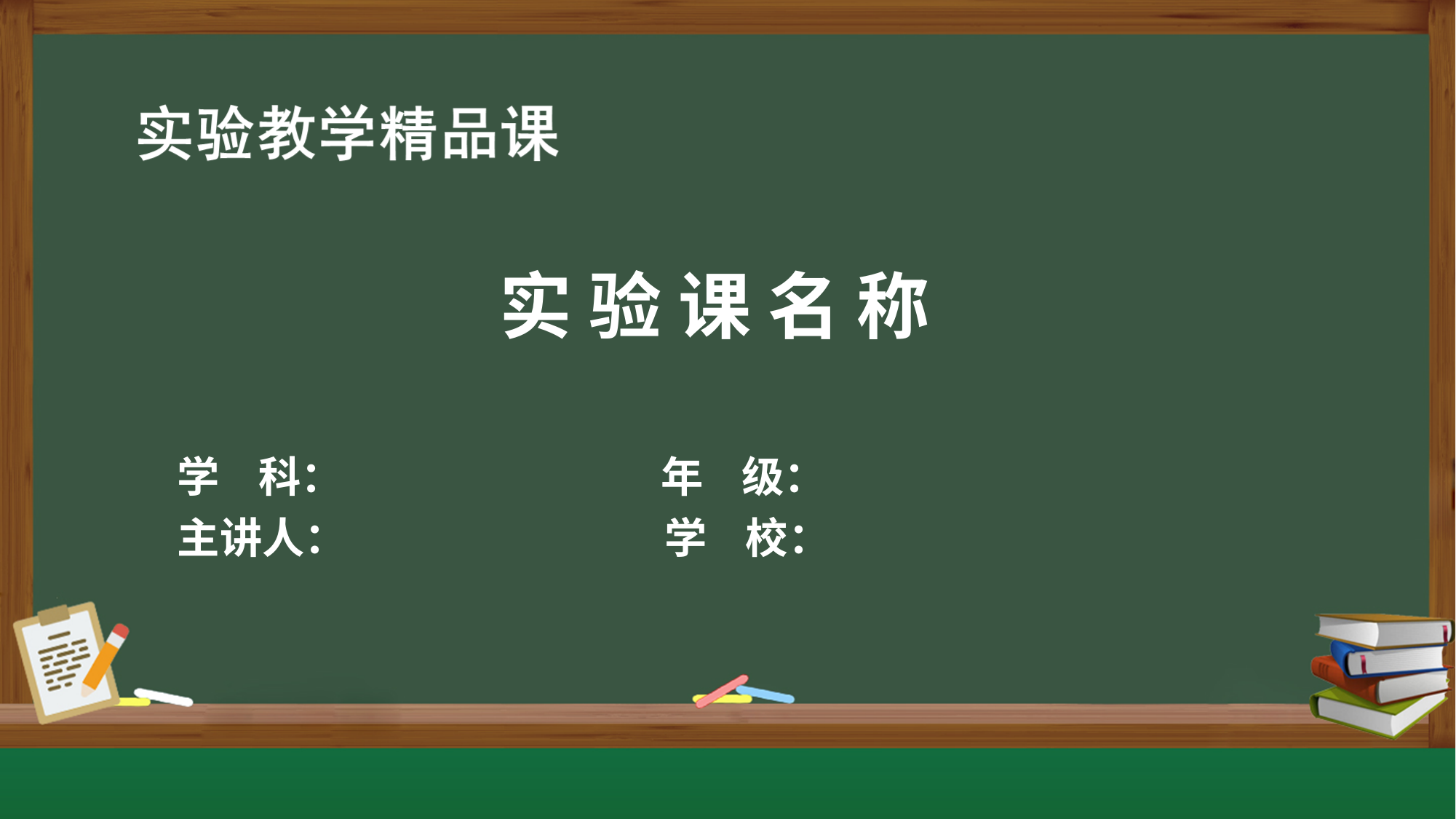

实 验 课 名 称
学    科：                                 年    级：
主讲人：                                 学    校：